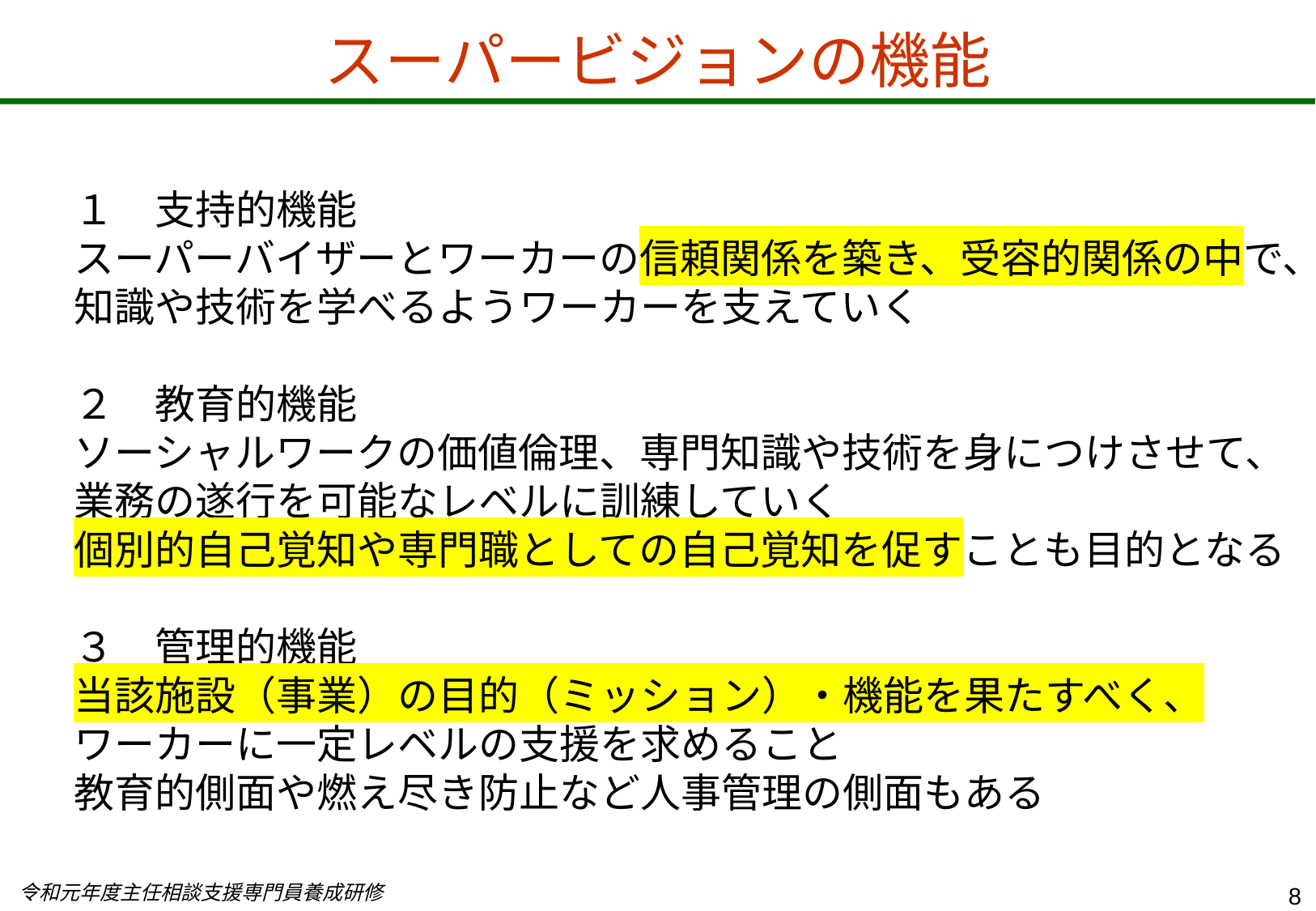

スーパービジョンの機能

１　支持的機能
スーパーバイザーとワーカーの信頼関係を築き、受容的関係の中で、
知識や技術を学べるようワーカーを支えていく

２　教育的機能
ソーシャルワークの価値倫理、専門知識や技術を身につけさせて、
業務の遂行を可能なレベルに訓練していく
個別的自己覚知や専門職としての自己覚知を促すことも目的となる

３　管理的機能
当該施設（事業）の目的（ミッション）・機能を果たすべく、
ワーカーに一定レベルの支援を求めること
教育的側面や燃え尽き防止など人事管理の側面もある
令和元年度主任相談支援専門員養成研修
8